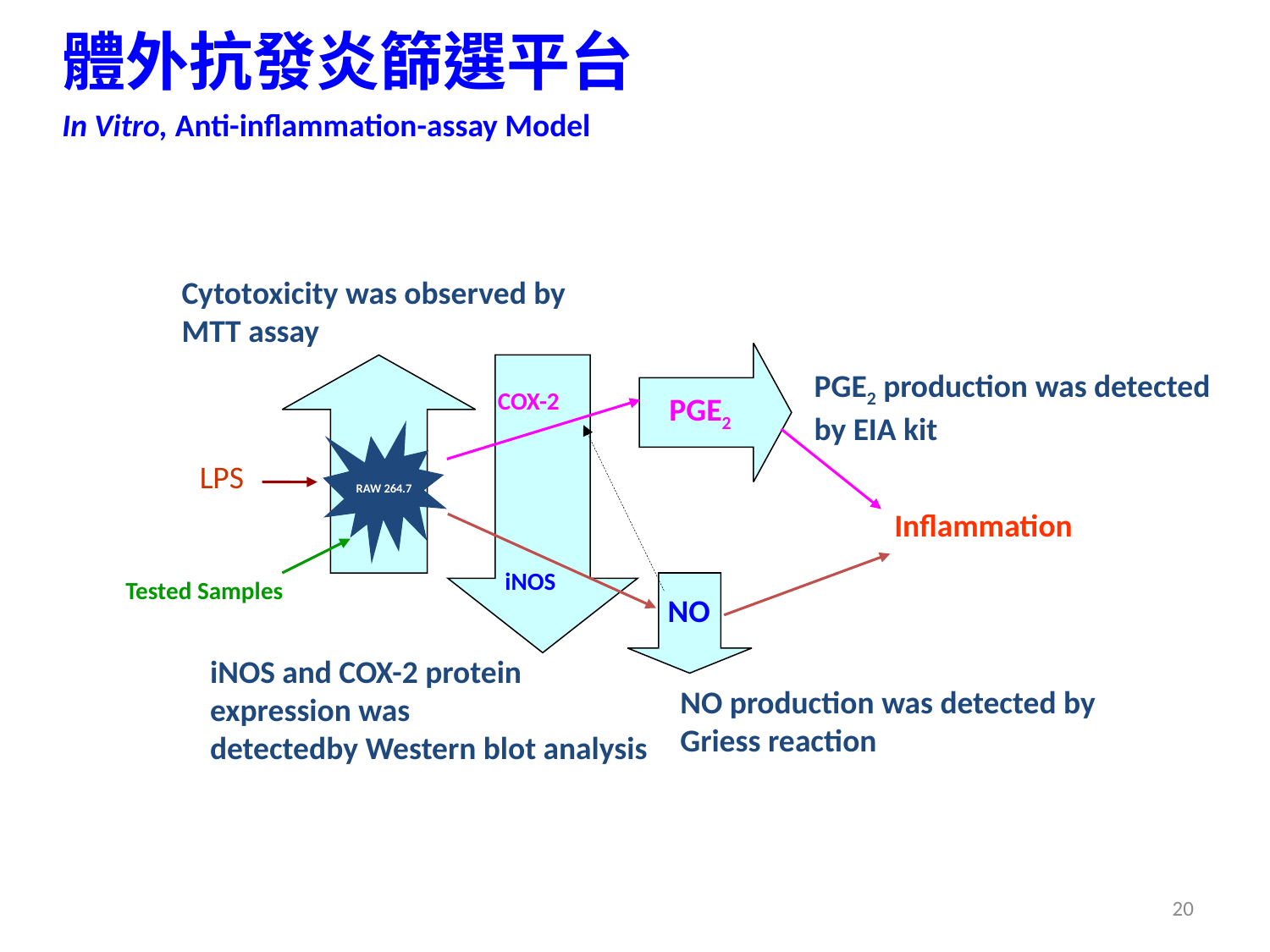

體外抗發炎篩選平台
In Vitro, Anti-inflammation-assay Model
Cytotoxicity was observed by MTT assay

PGE2 production was detected by EIA kit
COX-2
PGE2

RAW 264.7

LPS

Inflammation

iNOS
Tested Samples

NO
iNOS and COX-2 protein expression was
detectedby Western blot analysis
NO production was detected by Griess reaction
20